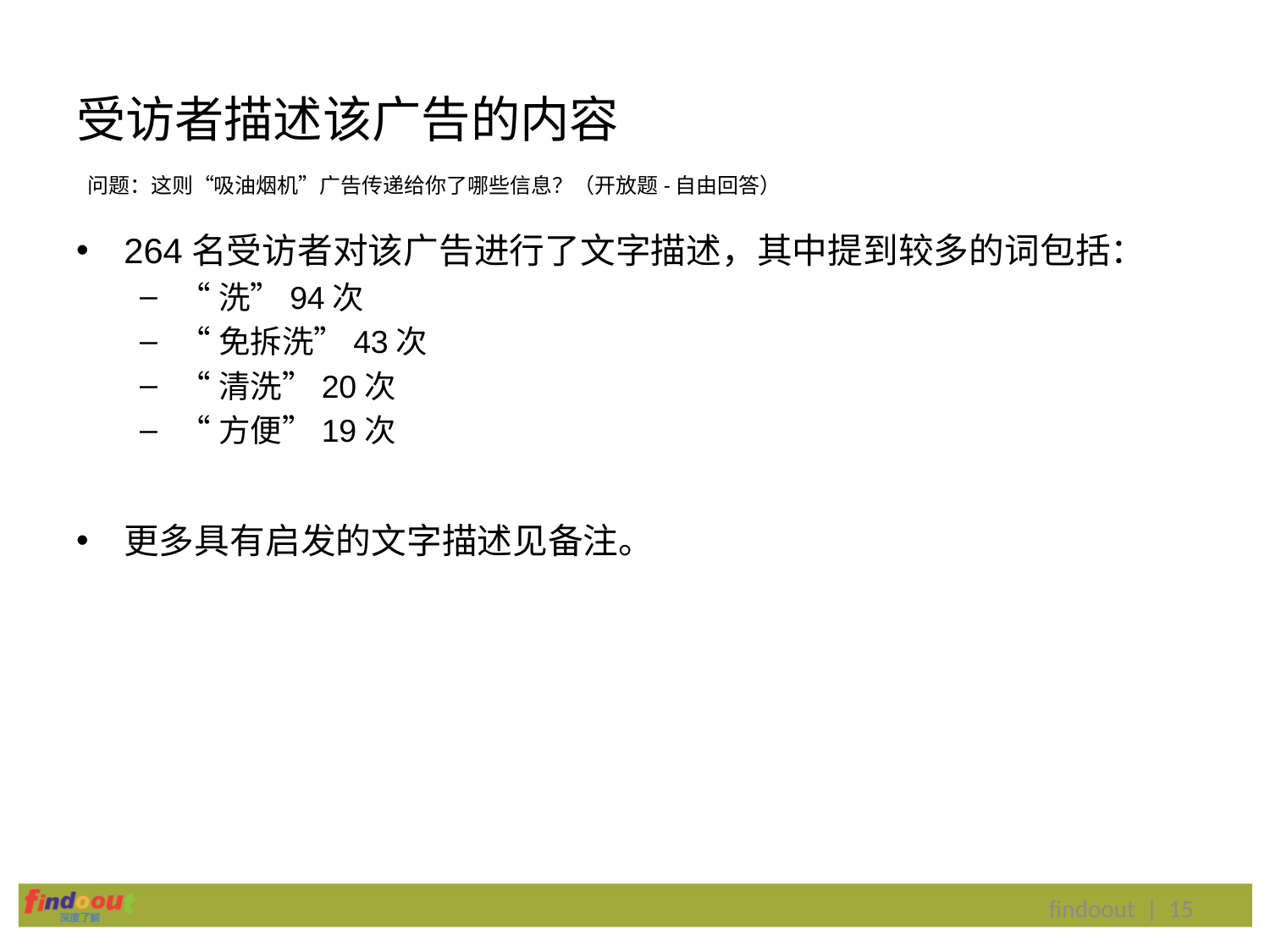

# 受访者描述该广告的内容
问题：这则“吸油烟机”广告传递给你了哪些信息？（开放题-自由回答）
264名受访者对该广告进行了文字描述，其中提到较多的词包括：
“洗”94次
“免拆洗”43次
“清洗”20次
“方便”19次

更多具有启发的文字描述见备注。
findoout  |  15